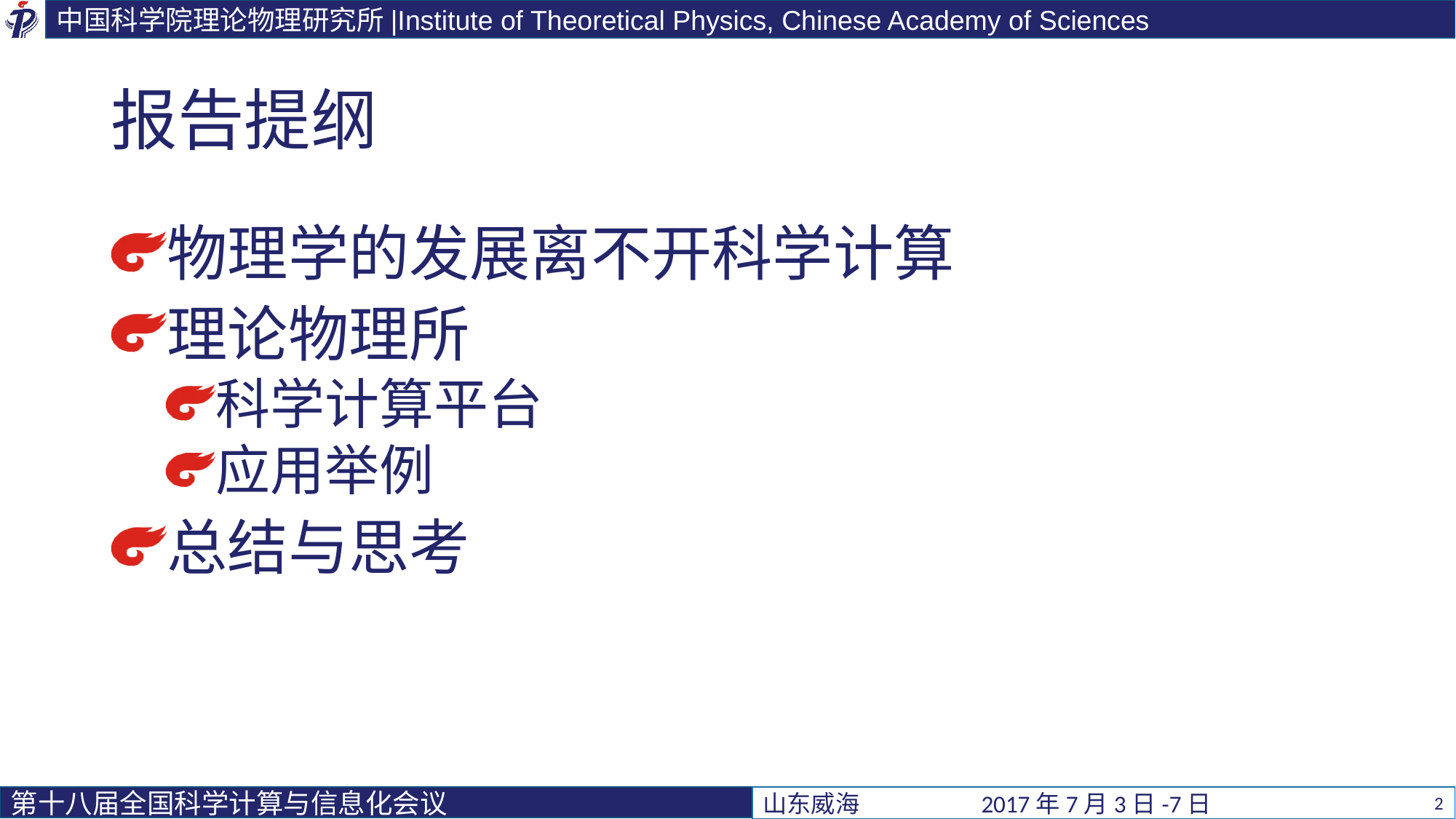

# 报告提纲
物理学的发展离不开科学计算
理论物理所
科学计算平台
应用举例
总结与思考
2